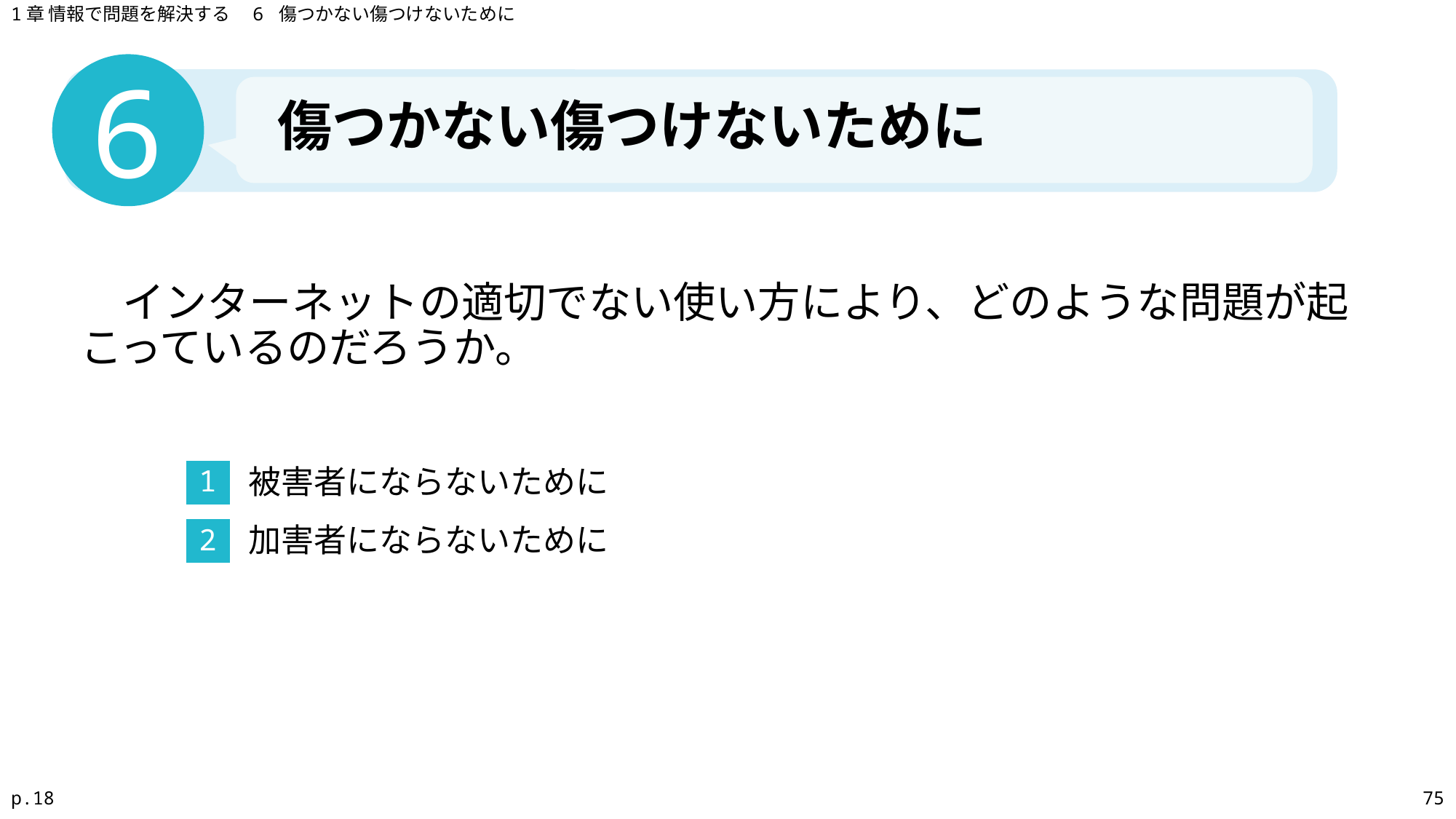

1章 情報で問題を解決する　6 傷つかない傷つけないために
6
傷つかない傷つけないために
　インターネットの適切でない使い方により、どのような問題が起こっているのだろうか。
被害者にならないために
1
加害者にならないために
2
p.18
75